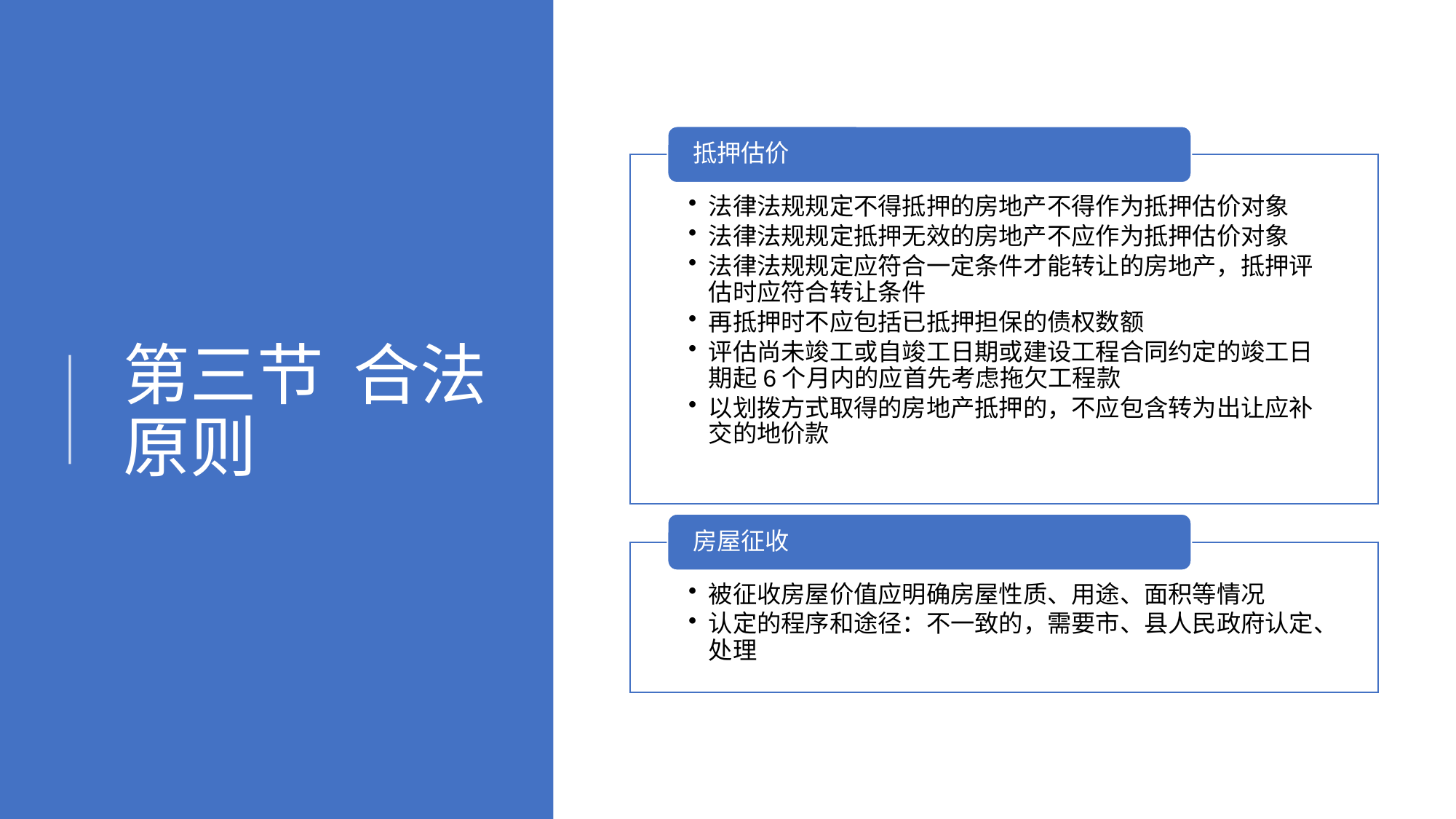

法律法规规定不得抵押的房地产不得作为抵押估价对象
法律法规规定抵押无效的房地产不应作为抵押估价对象
法律法规规定应符合一定条件才能转让的房地产，抵押评估时应符合转让条件
再抵押时不应包括已抵押担保的债权数额
评估尚未竣工或自竣工日期或建设工程合同约定的竣工日期起6个月内的应首先考虑拖欠工程款
以划拨方式取得的房地产抵押的，不应包含转为出让应补交的地价款
抵押估价
被征收房屋价值应明确房屋性质、用途、面积等情况
认定的程序和途径：不一致的，需要市、县人民政府认定、处理
房屋征收
# 第三节  合法原则